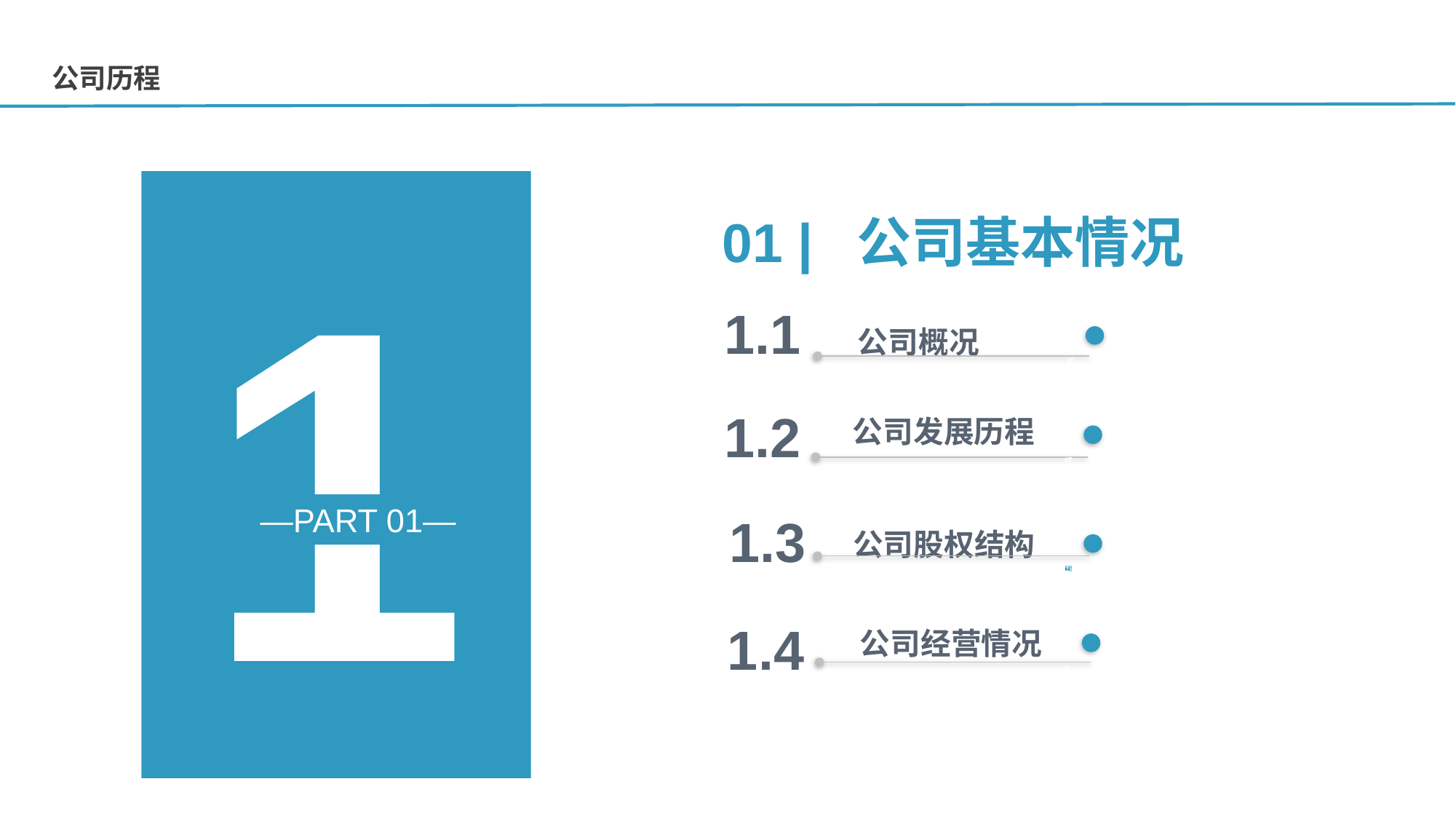

公司历程
01 |  公司基本情况

1
1.1
公司概况

1.2
公司发展历程

—PART 01—
1.3
公司股权结构

1.4
 公司经营情况